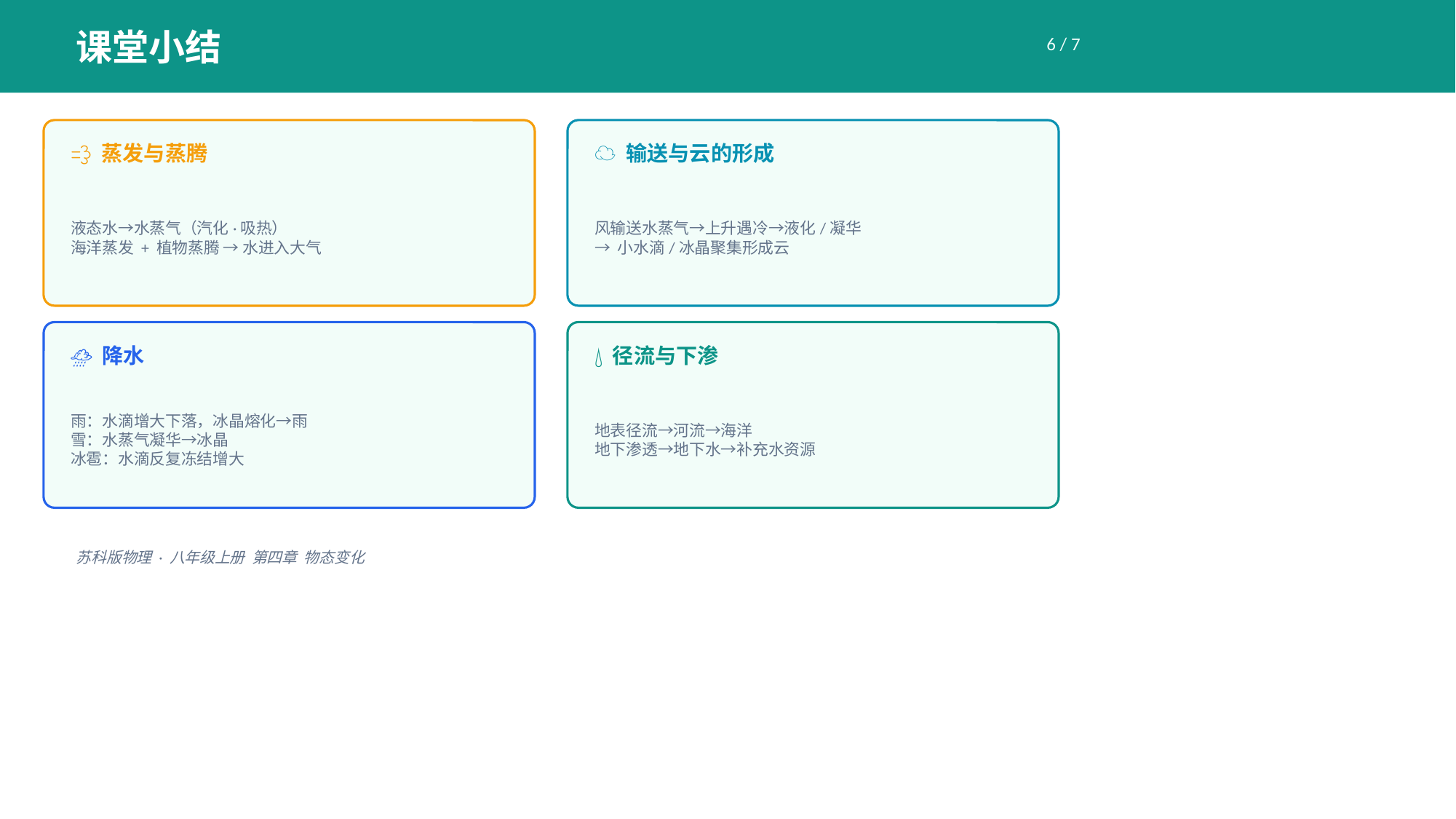

课堂小结
6 / 7

💨 蒸发与蒸腾
☁️ 输送与云的形成
液态水→水蒸气（汽化·吸热）
海洋蒸发 + 植物蒸腾 → 水进入大气
风输送水蒸气→上升遇冷→液化/凝华
→ 小水滴/冰晶聚集形成云

🌧️ 降水
💧 径流与下渗
雨：水滴增大下落，冰晶熔化→雨
雪：水蒸气凝华→冰晶
冰雹：水滴反复冻结增大
地表径流→河流→海洋
地下渗透→地下水→补充水资源
苏科版物理 · 八年级上册  第四章  物态变化